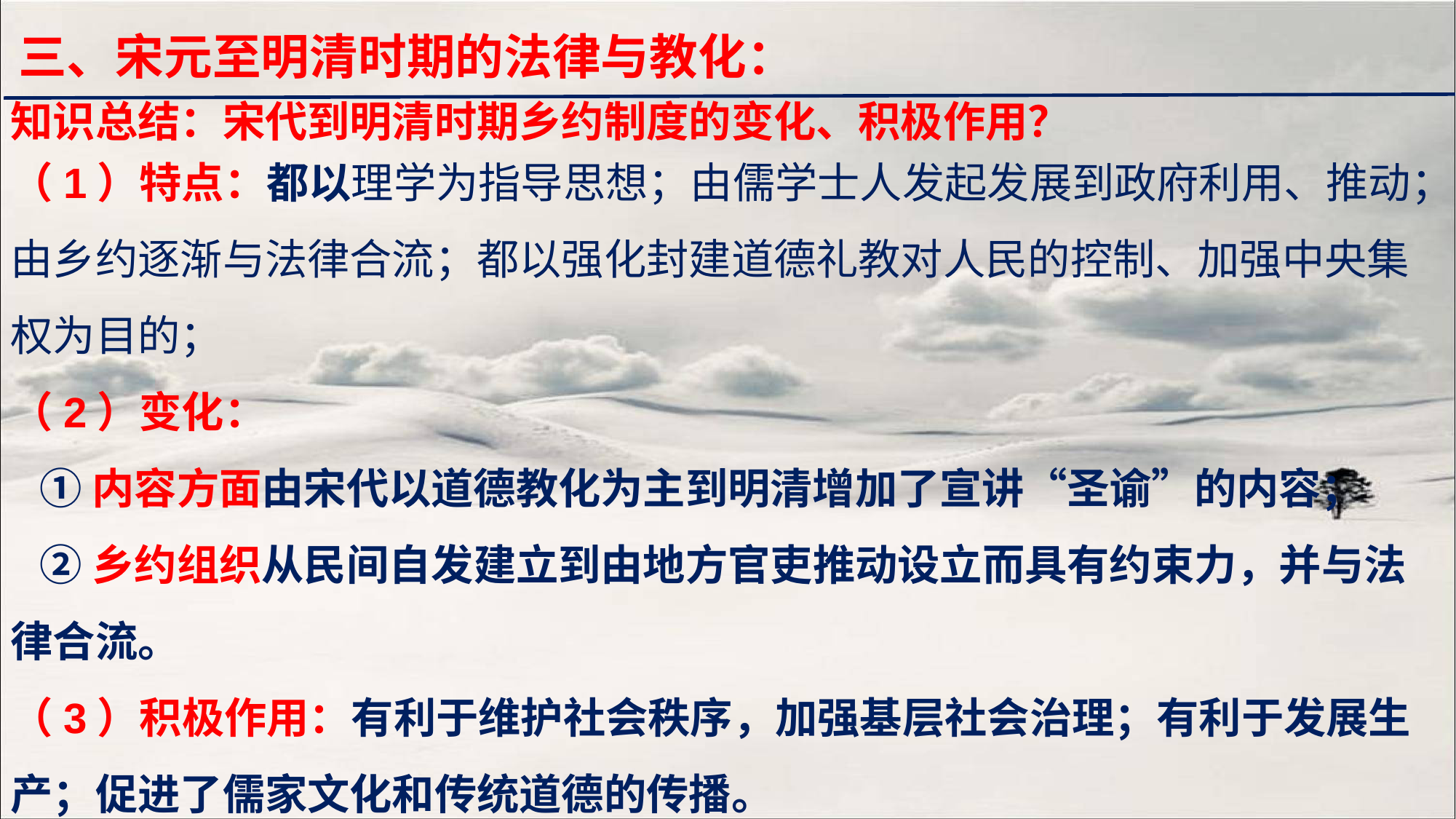

三、宋元至明清时期的法律与教化：
知识总结：宋代到明清时期乡约制度的变化、积极作用？
（1）特点：都以理学为指导思想；由儒学士人发起发展到政府利用、推动；由乡约逐渐与法律合流；都以强化封建道德礼教对人民的控制、加强中央集权为目的；
（2）变化：
   ①内容方面由宋代以道德教化为主到明清增加了宣讲“圣谕”的内容；
   ②乡约组织从民间自发建立到由地方官吏推动设立而具有约束力，并与法律合流。
（3）积极作用：有利于维护社会秩序，加强基层社会治理；有利于发展生产；促进了儒家文化和传统道德的传播。